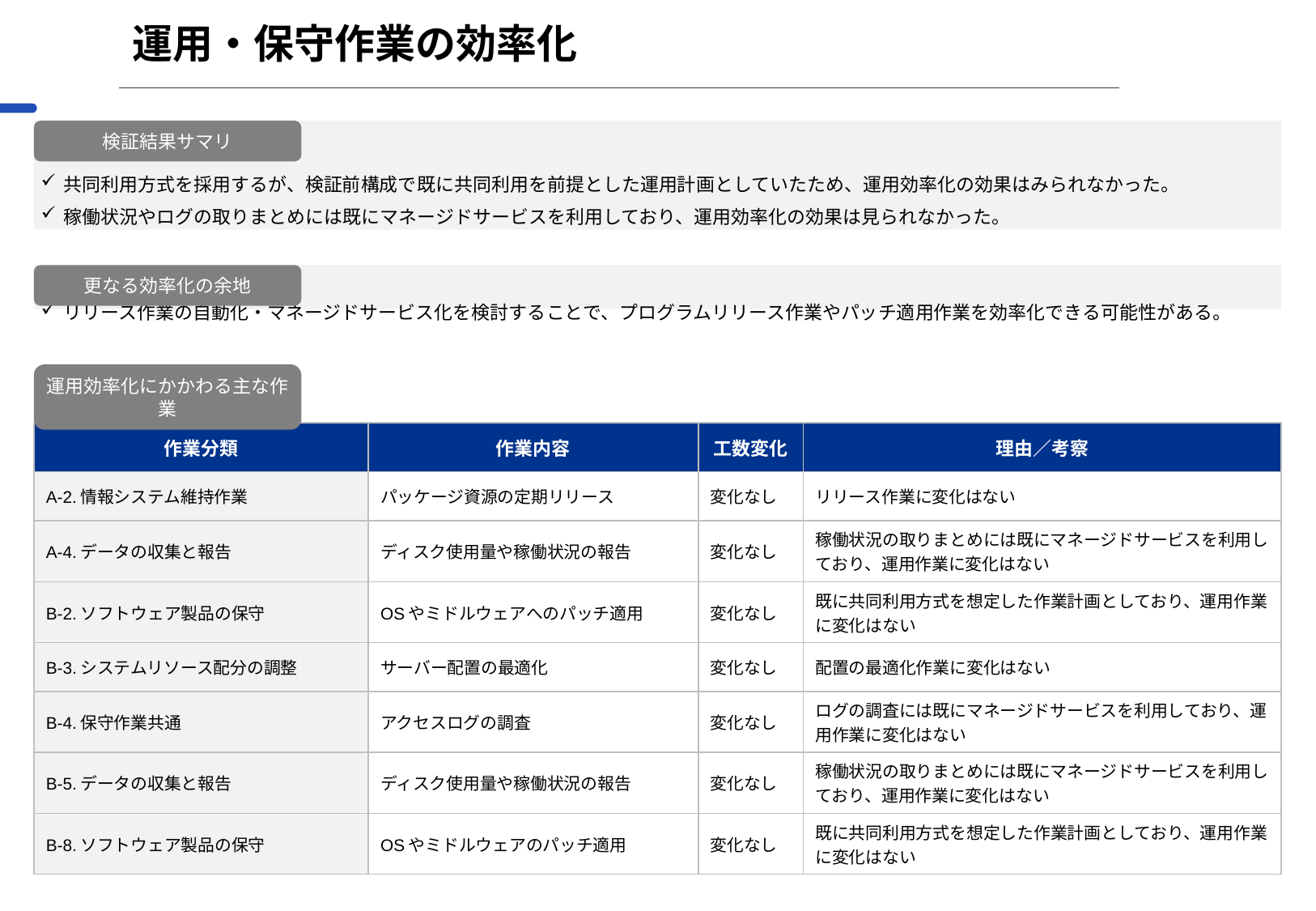

# 運用・保守作業の効率化
共同利用方式を採用するが、検証前構成で既に共同利用を前提とした運用計画としていたため、運用効率化の効果はみられなかった。
稼働状況やログの取りまとめには既にマネージドサービスを利用しており、運用効率化の効果は見られなかった。
検証結果サマリ
リリース作業の自動化・マネージドサービス化を検討することで、プログラムリリース作業やパッチ適用作業を効率化できる可能性がある。
更なる効率化の余地
運用効率化にかかわる主な作業
| 作業分類 | 作業内容 | 工数変化 | 理由／考察 |
| --- | --- | --- | --- |
| A-2.情報システム維持作業 | パッケージ資源の定期リリース | 変化なし | リリース作業に変化はない |
| A-4.データの収集と報告 | ディスク使用量や稼働状況の報告 | 変化なし | 稼働状況の取りまとめには既にマネージドサービスを利用しており、運用作業に変化はない |
| B-2.ソフトウェア製品の保守 | OSやミドルウェアへのパッチ適用 | 変化なし | 既に共同利用方式を想定した作業計画としており、運用作業に変化はない |
| B-3.システムリソース配分の調整 | サーバー配置の最適化 | 変化なし | 配置の最適化作業に変化はない |
| B-4.保守作業共通 | アクセスログの調査 | 変化なし | ログの調査には既にマネージドサービスを利用しており、運用作業に変化はない |
| B-5.データの収集と報告 | ディスク使用量や稼働状況の報告 | 変化なし | 稼働状況の取りまとめには既にマネージドサービスを利用しており、運用作業に変化はない |
| B-8.ソフトウェア製品の保守 | OSやミドルウェアのパッチ適用 | 変化なし | 既に共同利用方式を想定した作業計画としており、運用作業に変化はない |
33